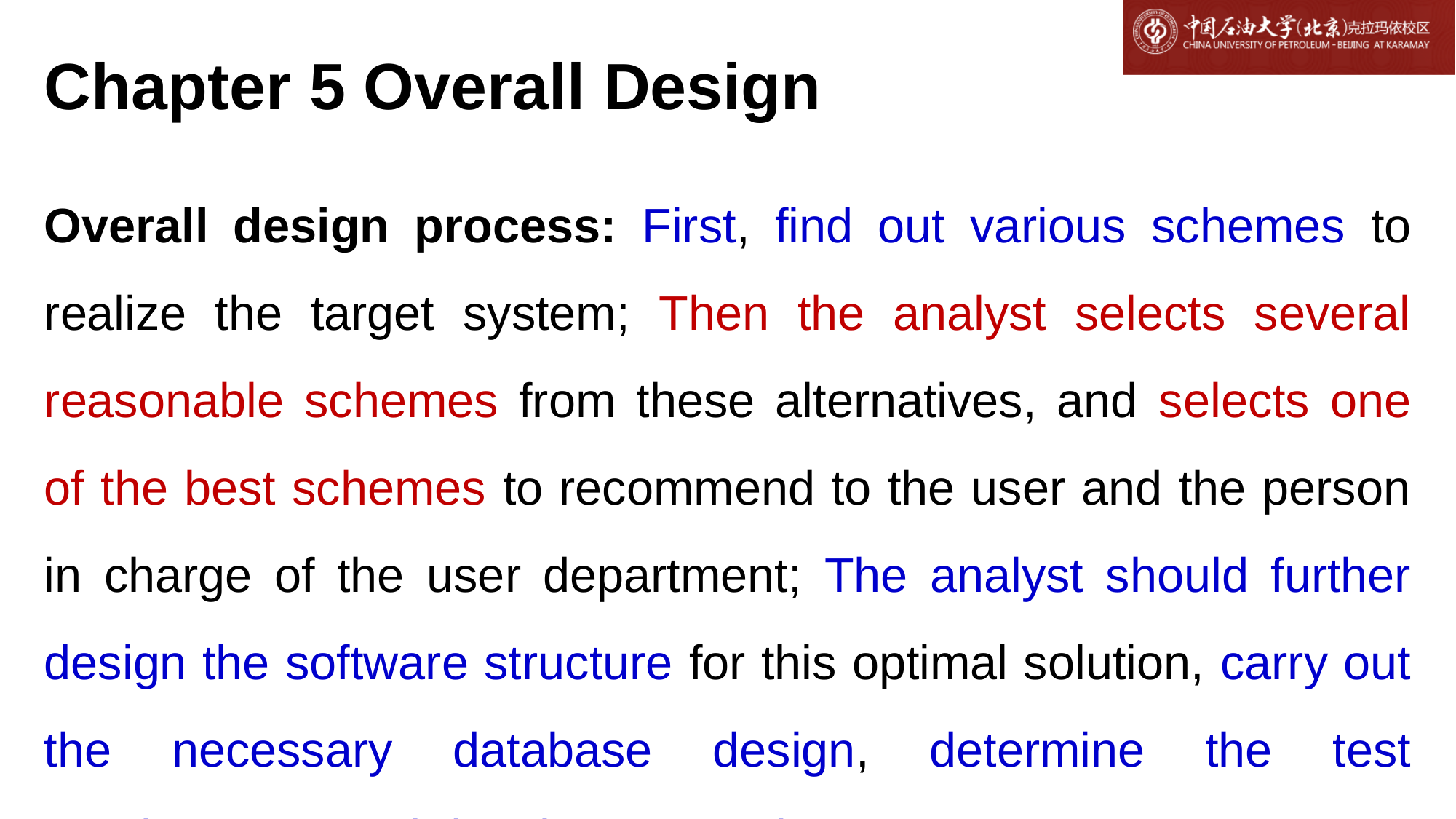

# Chapter 5 Overall Design
Overall design process: First, find out various schemes to realize the target system; Then the analyst selects several reasonable schemes from these alternatives, and selects one of the best schemes to recommend to the user and the person in charge of the user department; The analyst should further design the software structure for this optimal solution, carry out the necessary database design, determine the test requirements and develop a test plan.
从数据流图中寻找各种可能性的方案，然后选取若干个可能的方案，准备系统流程图，列出所有的物理元素，进行成本效益分析，制定方案的进度计划。